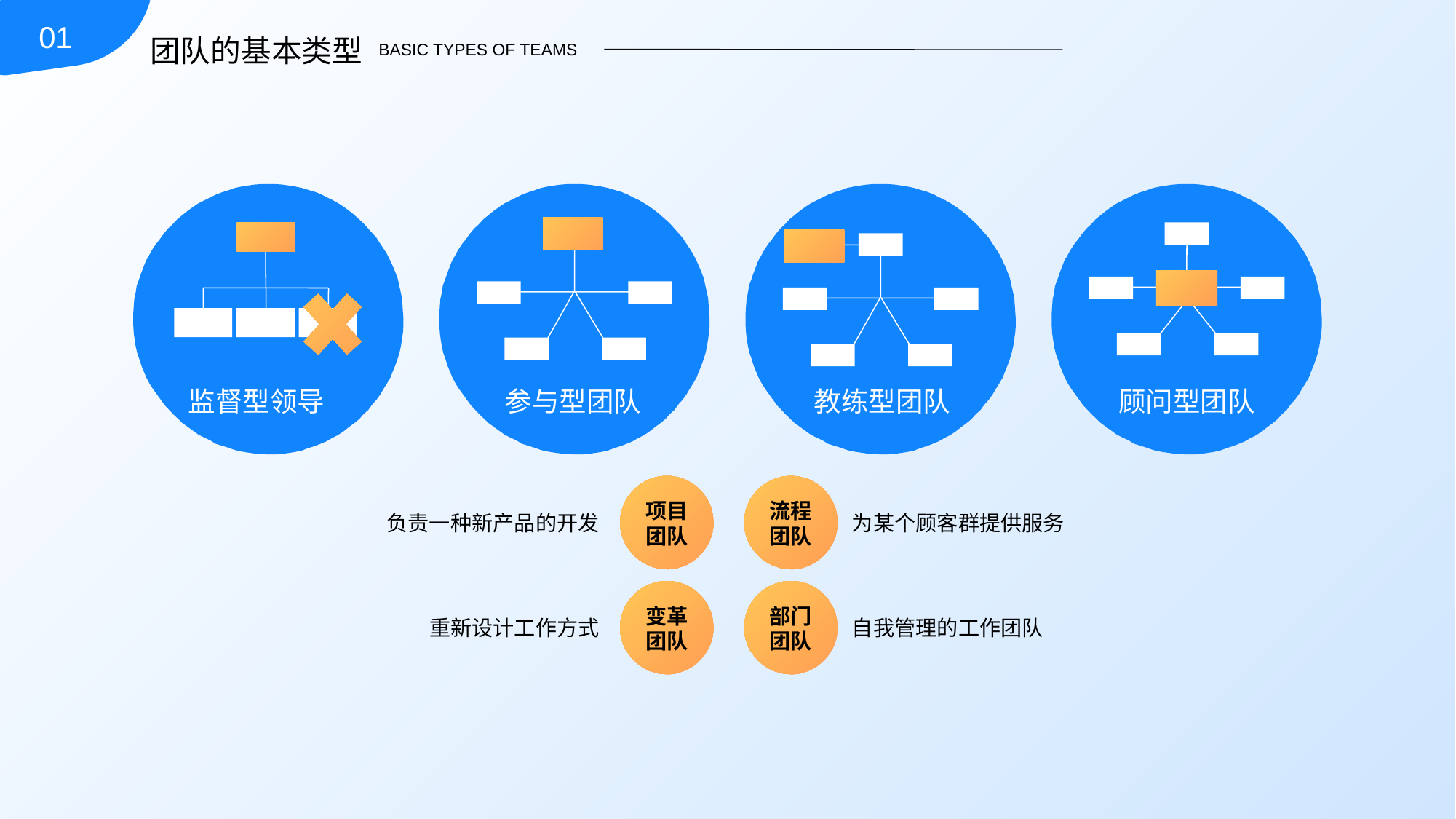

01
团队的基本类型
BASIC TYPES OF TEAMS

监督型领导
参与型团队
教练型团队
顾问型团队

项目
团队
负责一种新产品的开发

流程
团队
为某个顾客群提供服务

变革
团队
重新设计工作方式

部门
团队
自我管理的工作团队